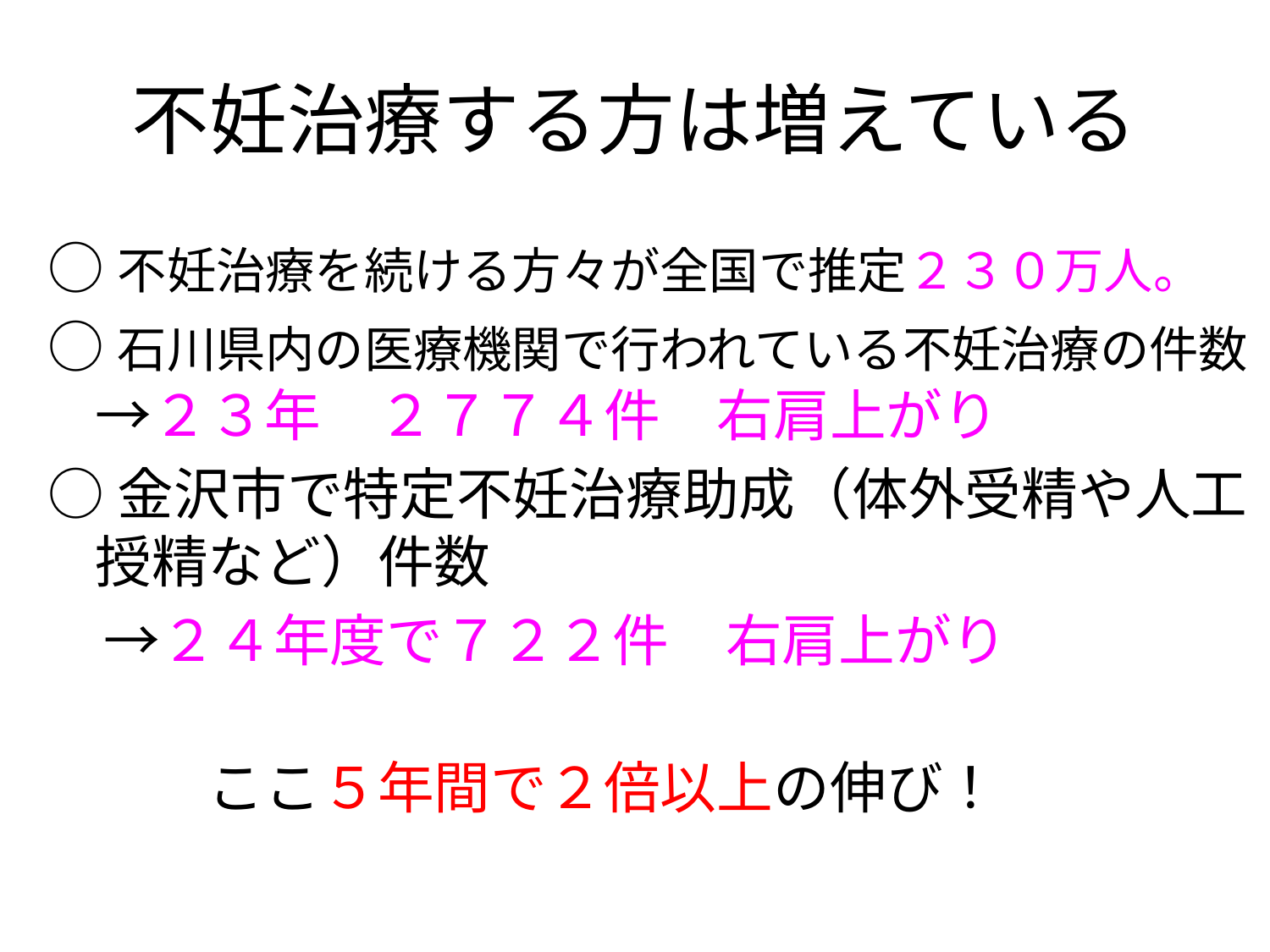

# 不妊治療する方は増えている
○不妊治療を続ける方々が全国で推定２３０万人。
○石川県内の医療機関で行われている不妊治療の件数→２３年　２７７４件　右肩上がり
○金沢市で特定不妊治療助成（体外受精や人工授精など）件数
　→２４年度で７２２件　右肩上がり
　　ここ５年間で２倍以上の伸び！